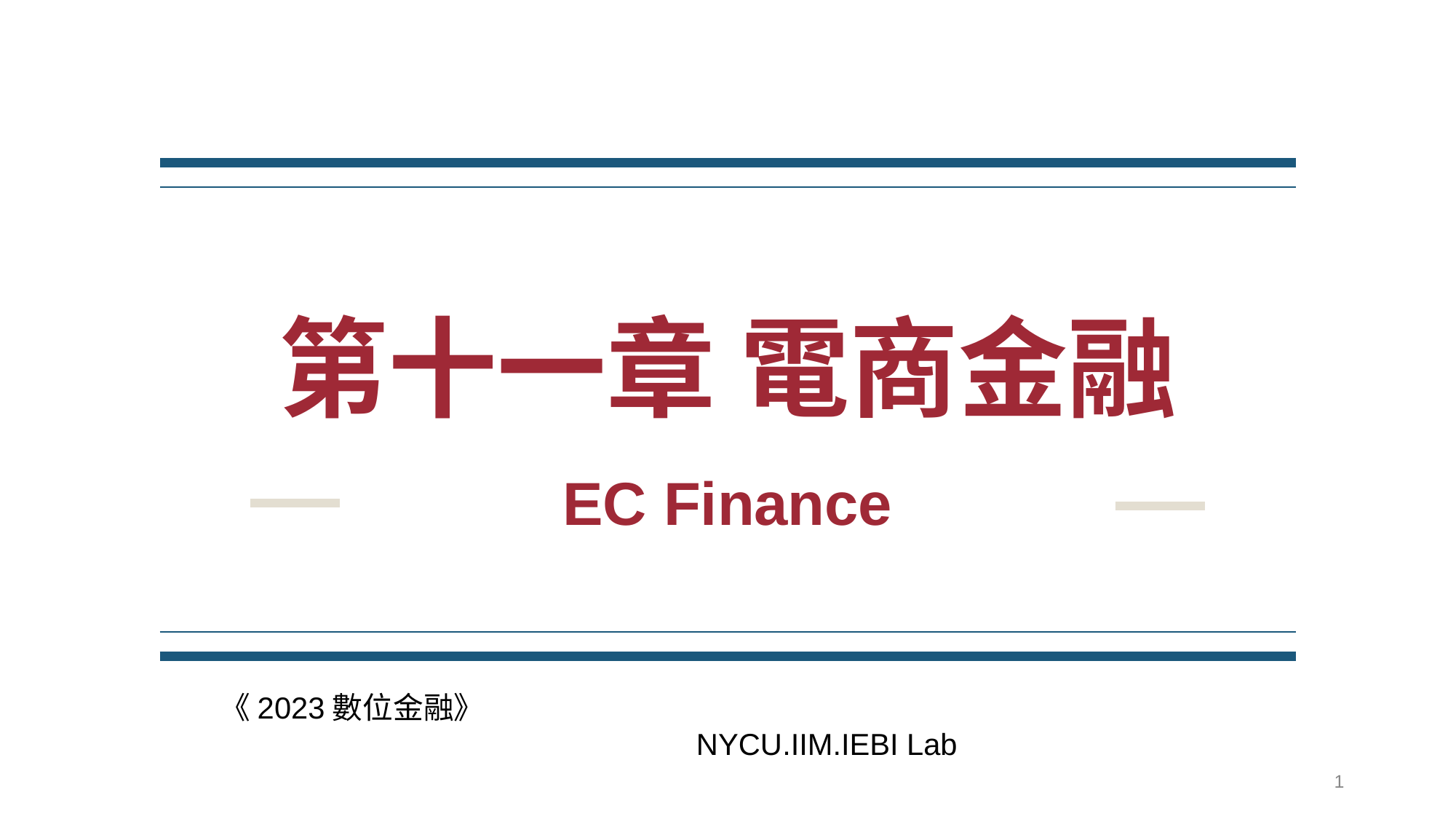

# 第十一章 電商金融
EC Finance
《2023數位金融》                                                                                                                                             NYCU.IIM.IEBI Lab
1